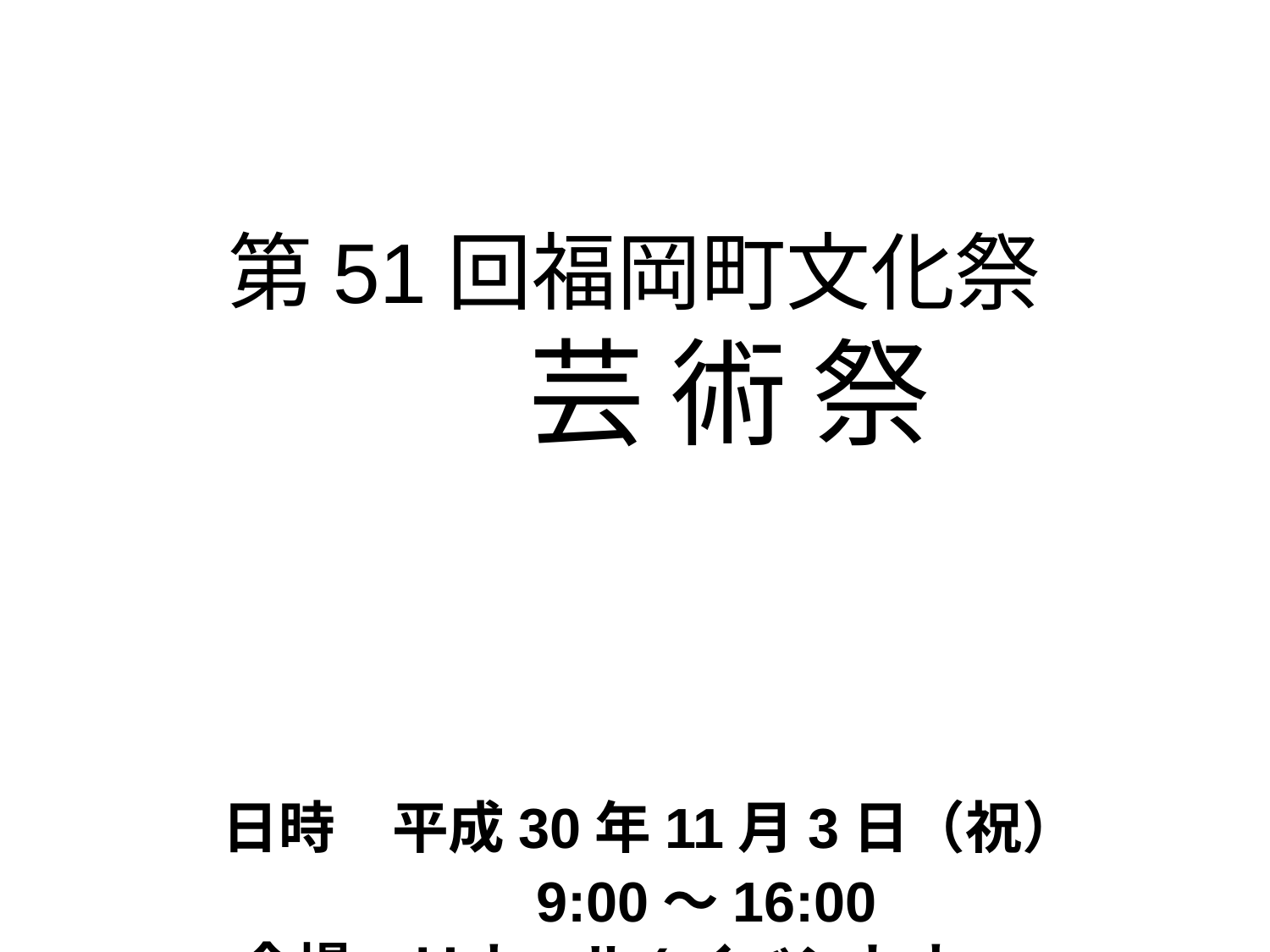

第51回福岡町文化祭
　　　　　  芸 術 祭
       日時　平成30年11月3日（祝）
　　　　    　    　 9:00～16:00　
      　   会場　Ｕホール(イベントホール）
　　　　　　　　　　　　（エントランスホール）